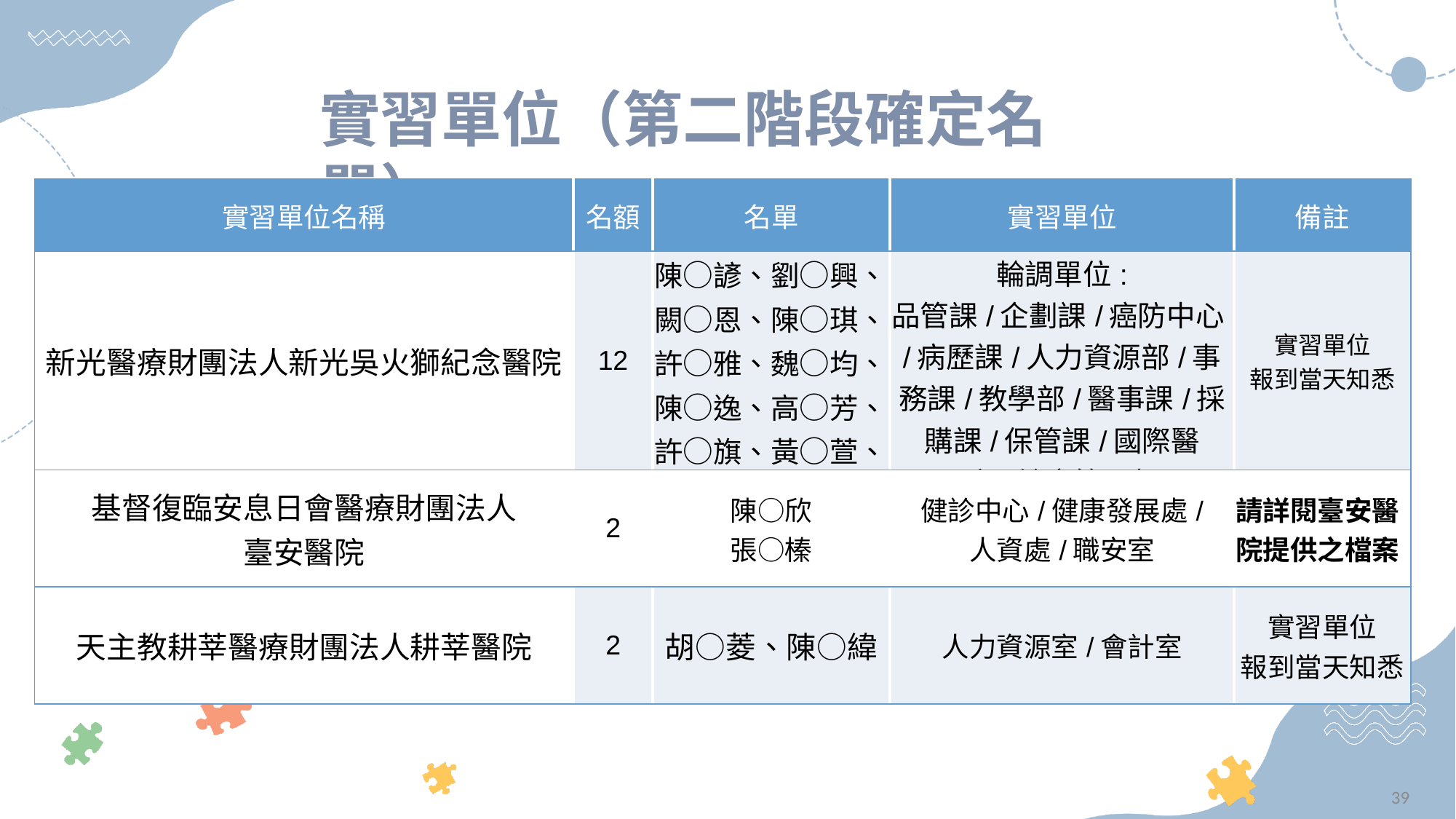

實習單位（第二階段確定名單）
| 實習單位名稱 | 名額 | 名單 | 實習單位 | 備註 |
| --- | --- | --- | --- | --- |
| 新光醫療財團法人新光吳火獅紀念醫院 | 12 | 陳○諺、劉○興、闕○恩、陳○琪、許○雅、魏○均、陳○逸、高○芳、許○旗、黃○萱、林○龍、李○翰 | 輪調單位: 品管課/企劃課/癌防中心/病歷課/人力資源部/事務課/教學部/醫事課/採購課/保管課/國際醫療/健康管理部 | 實習單位 報到當天知悉 |
| 基督復臨安息日會醫療財團法人 臺安醫院 | 2 | 陳○欣 張○榛 | 健診中心/健康發展處/ 人資處/職安室 | 請詳閱臺安醫院提供之檔案 |
| 天主教耕莘醫療財團法人耕莘醫院 | 2 | 胡○菱、陳○緯 | 人力資源室/會計室 | 實習單位 報到當天知悉 |
39